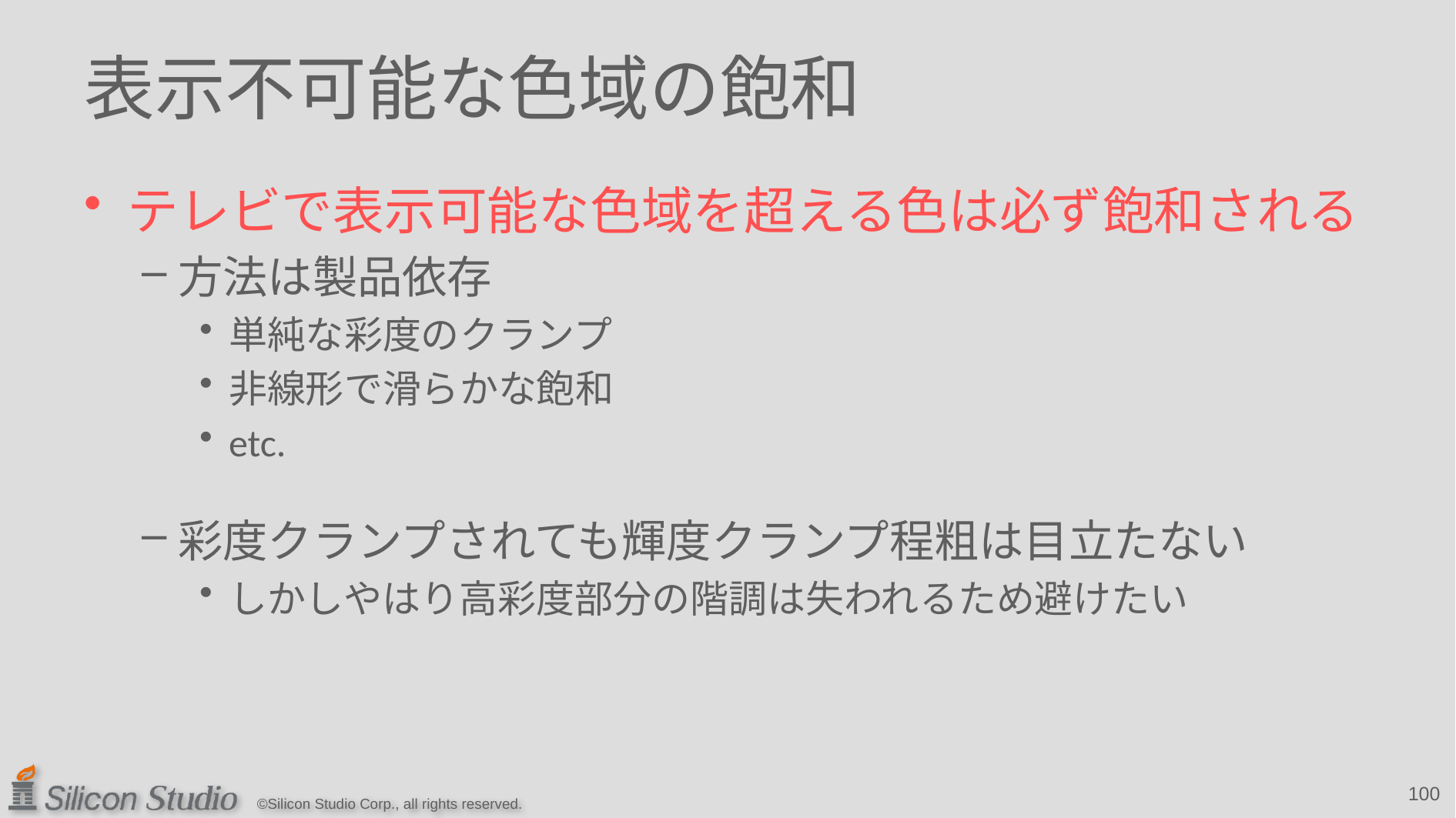

# 表示不可能な色域の飽和
テレビで表示可能な色域を超える色は必ず飽和される
方法は製品依存
単純な彩度のクランプ
非線形で滑らかな飽和
etc.

彩度クランプされても輝度クランプ程粗は目立たない
しかしやはり高彩度部分の階調は失われるため避けたい

100